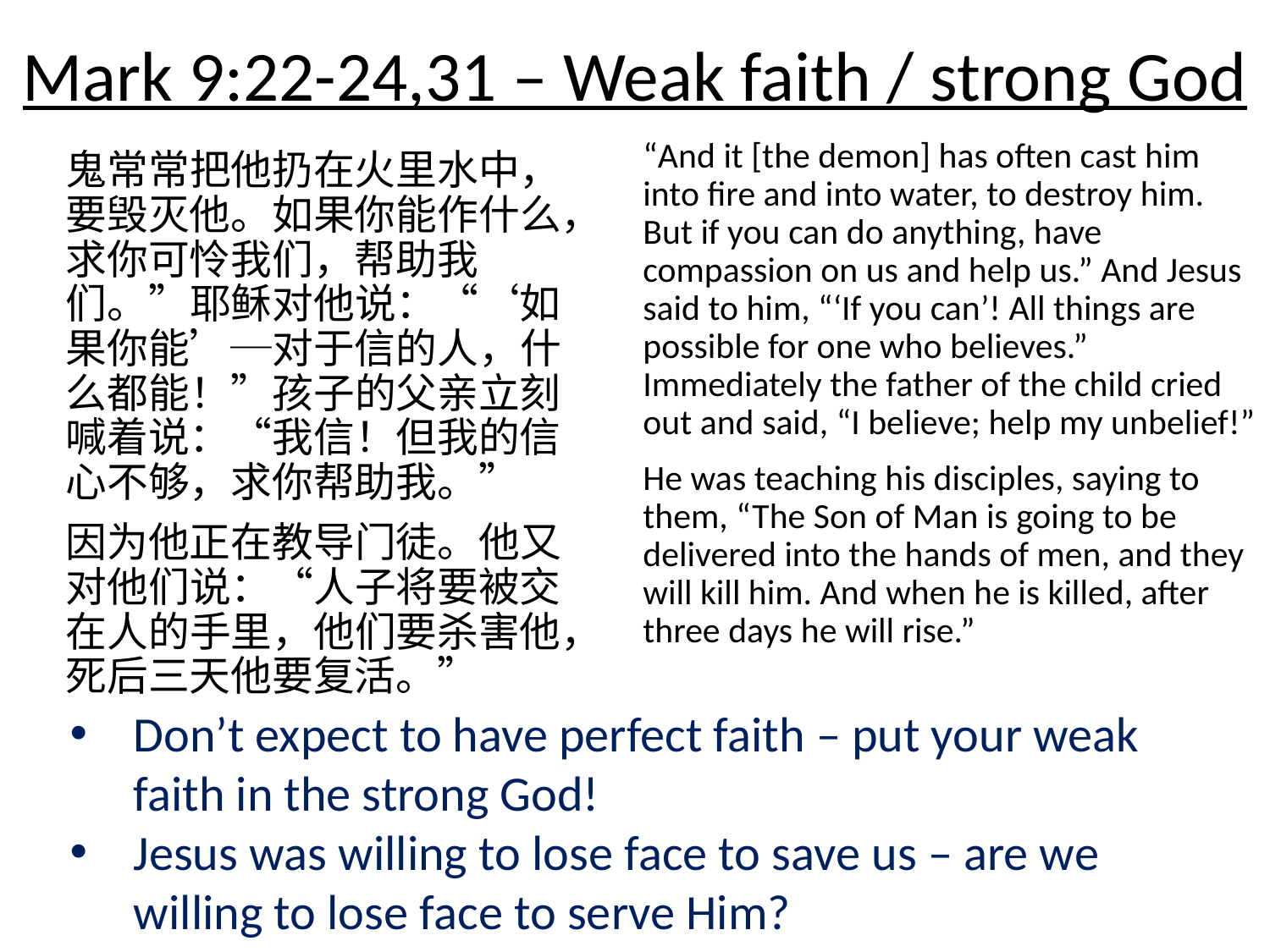

# Mark 9:22-24,31 – Weak faith / strong God
“And it [the demon] has often cast him into fire and into water, to destroy him. But if you can do anything, have compassion on us and help us.” And Jesus said to him, “‘If you can’! All things are possible for one who believes.” Immediately the father of the child cried out and said, “I believe; help my unbelief!”
He was teaching his disciples, saying to them, “The Son of Man is going to be delivered into the hands of men, and they will kill him. And when he is killed, after three days he will rise.”
鬼常常把他扔在火里水中，要毁灭他。如果你能作什么，求你可怜我们，帮助我们。”耶稣对他说：“‘如果你能’─对于信的人，什么都能！”孩子的父亲立刻喊着说：“我信！但我的信心不够，求你帮助我。”
因为他正在教导门徒。他又对他们说：“人子将要被交在人的手里，他们要杀害他，死后三天他要复活。”
Don’t expect to have perfect faith – put your weak faith in the strong God!
Jesus was willing to lose face to save us – are we willing to lose face to serve Him?